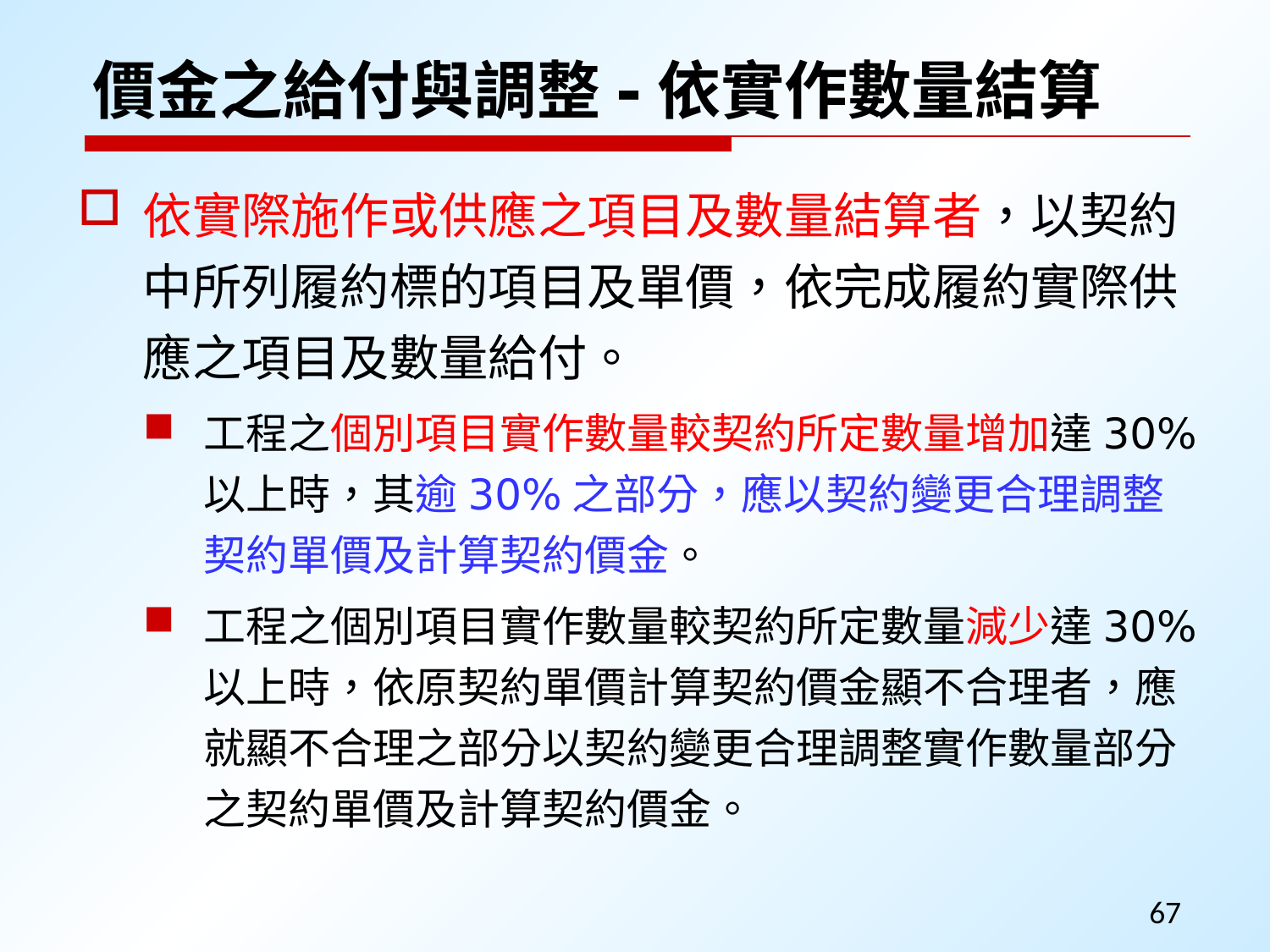

價金之給付與調整-依實作數量結算
依實際施作或供應之項目及數量結算者，以契約中所列履約標的項目及單價，依完成履約實際供應之項目及數量給付。
工程之個別項目實作數量較契約所定數量增加達30%以上時，其逾30%之部分，應以契約變更合理調整契約單價及計算契約價金。
工程之個別項目實作數量較契約所定數量減少達30%以上時，依原契約單價計算契約價金顯不合理者，應就顯不合理之部分以契約變更合理調整實作數量部分之契約單價及計算契約價金。